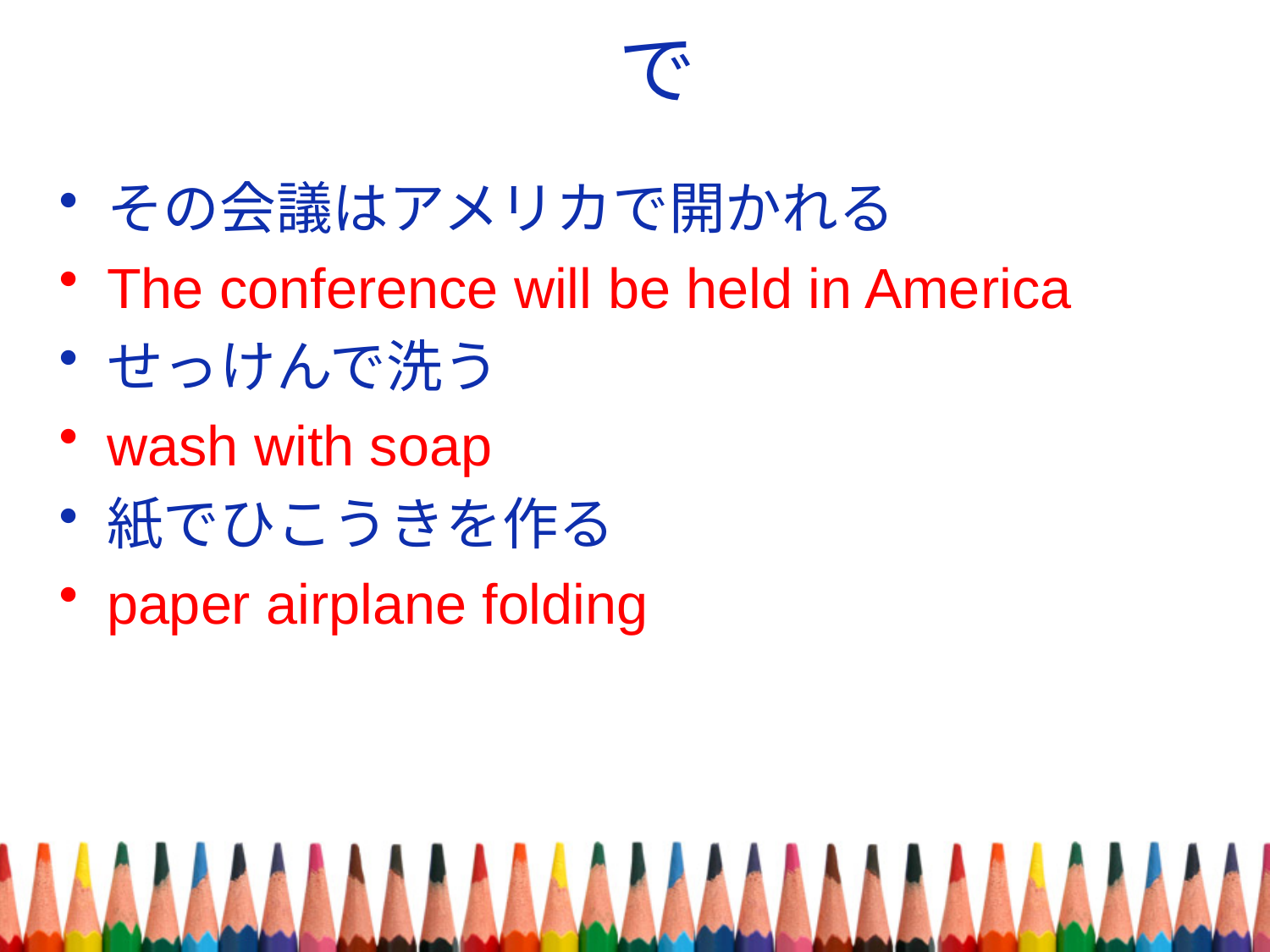

# で
その会議はアメリカで開かれる
The conference will be held in America
せっけんで洗う
wash with soap
紙でひこうきを作る
paper airplane folding